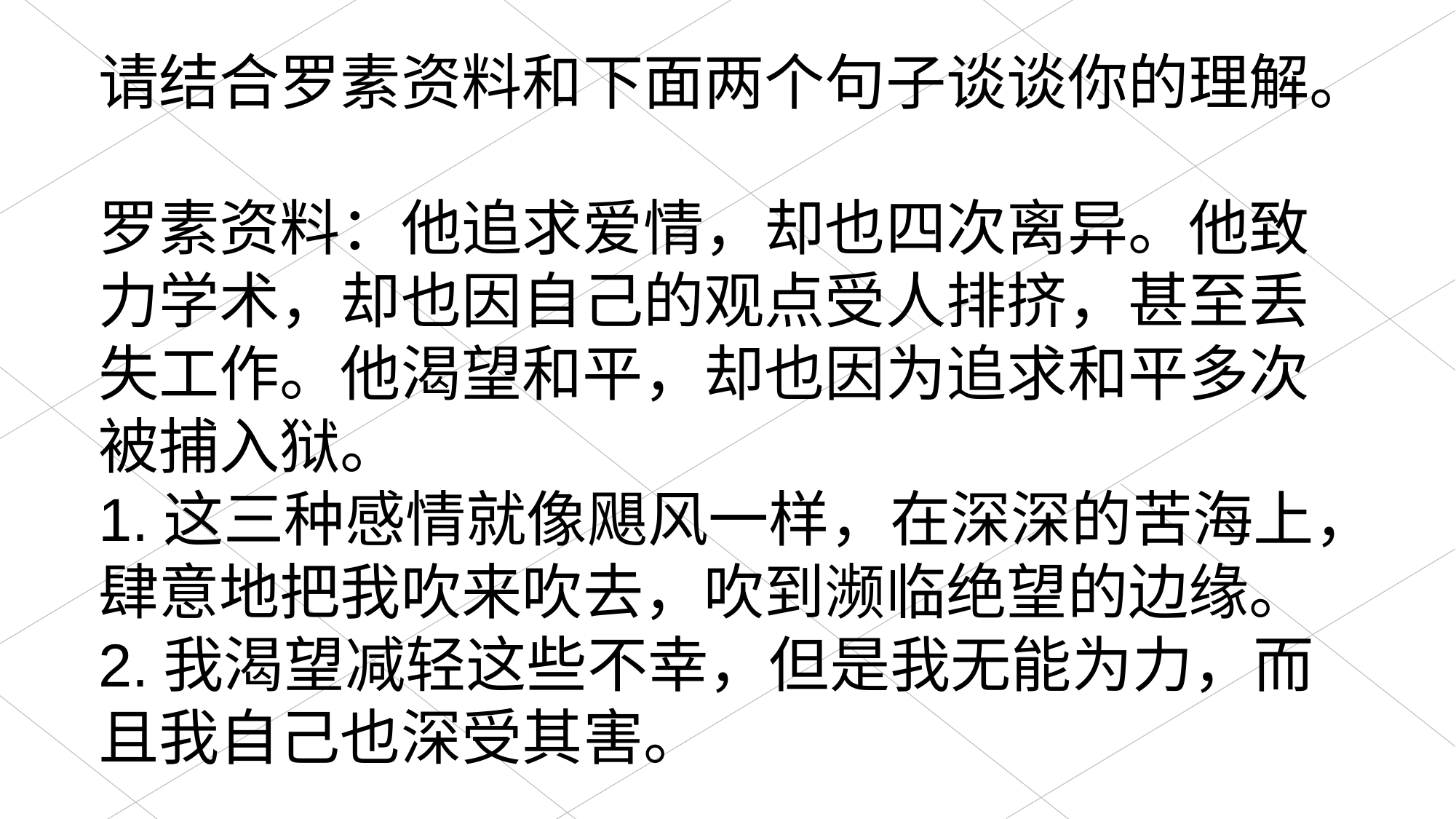

请结合罗素资料和下面两个句子谈谈你的理解。

罗素资料：他追求爱情，却也四次离异。他致力学术，却也因自己的观点受人排挤，甚至丢失工作。他渴望和平，却也因为追求和平多次被捕入狱。
1.这三种感情就像飓风一样，在深深的苦海上，肆意地把我吹来吹去，吹到濒临绝望的边缘。
2.我渴望减轻这些不幸，但是我无能为力，而且我自己也深受其害。